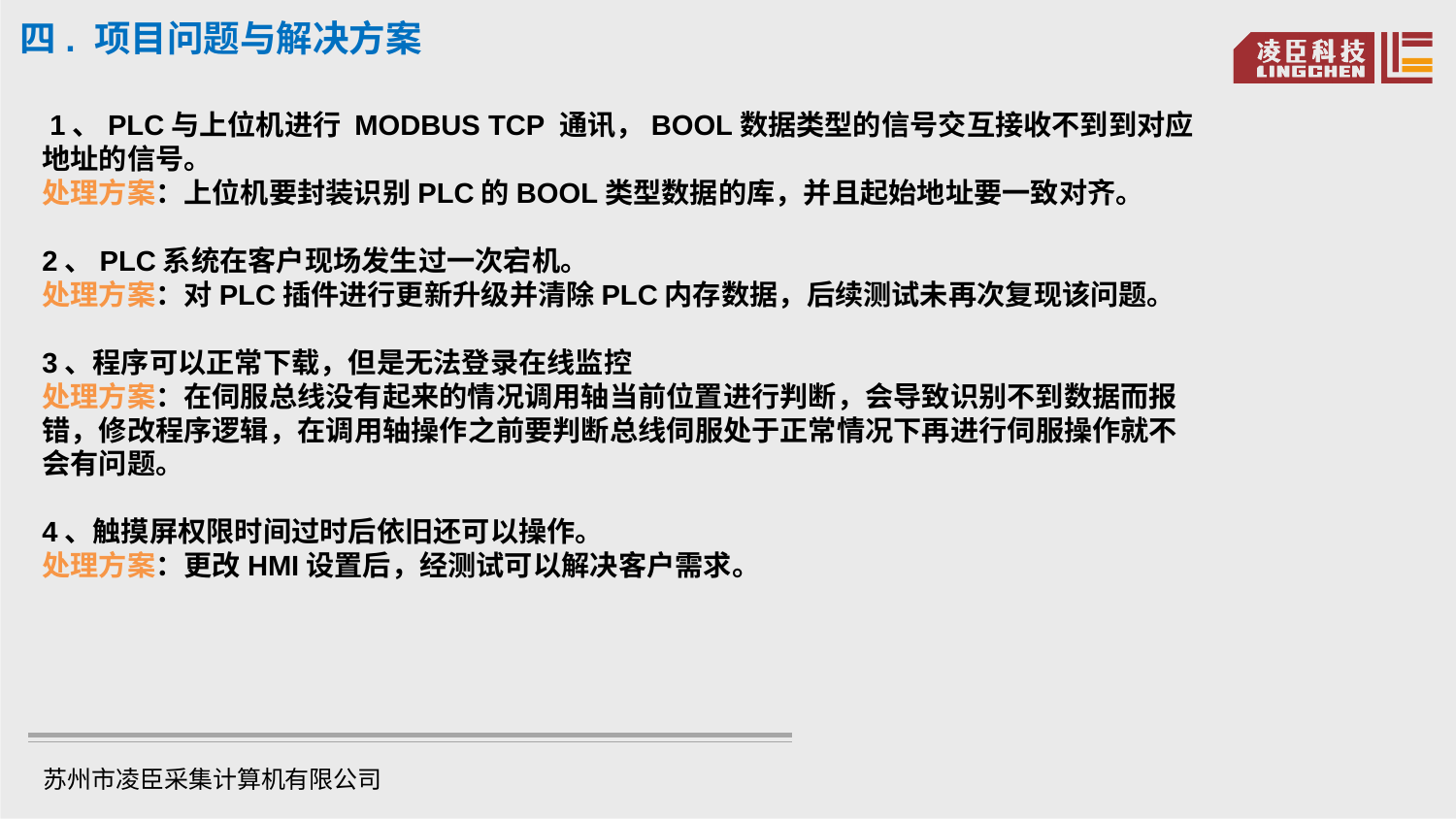

四. 项目问题与解决方案
 1、PLC与上位机进行 MODBUS TCP 通讯，BOOL数据类型的信号交互接收不到到对应地址的信号。
处理方案：上位机要封装识别PLC的BOOL类型数据的库，并且起始地址要一致对齐。

2、PLC系统在客户现场发生过一次宕机。
处理方案：对PLC插件进行更新升级并清除PLC内存数据，后续测试未再次复现该问题。

3、程序可以正常下载，但是无法登录在线监控
处理方案：在伺服总线没有起来的情况调用轴当前位置进行判断，会导致识别不到数据而报错，修改程序逻辑，在调用轴操作之前要判断总线伺服处于正常情况下再进行伺服操作就不会有问题。

4、触摸屏权限时间过时后依旧还可以操作。
处理方案：更改HMI设置后，经测试可以解决客户需求。